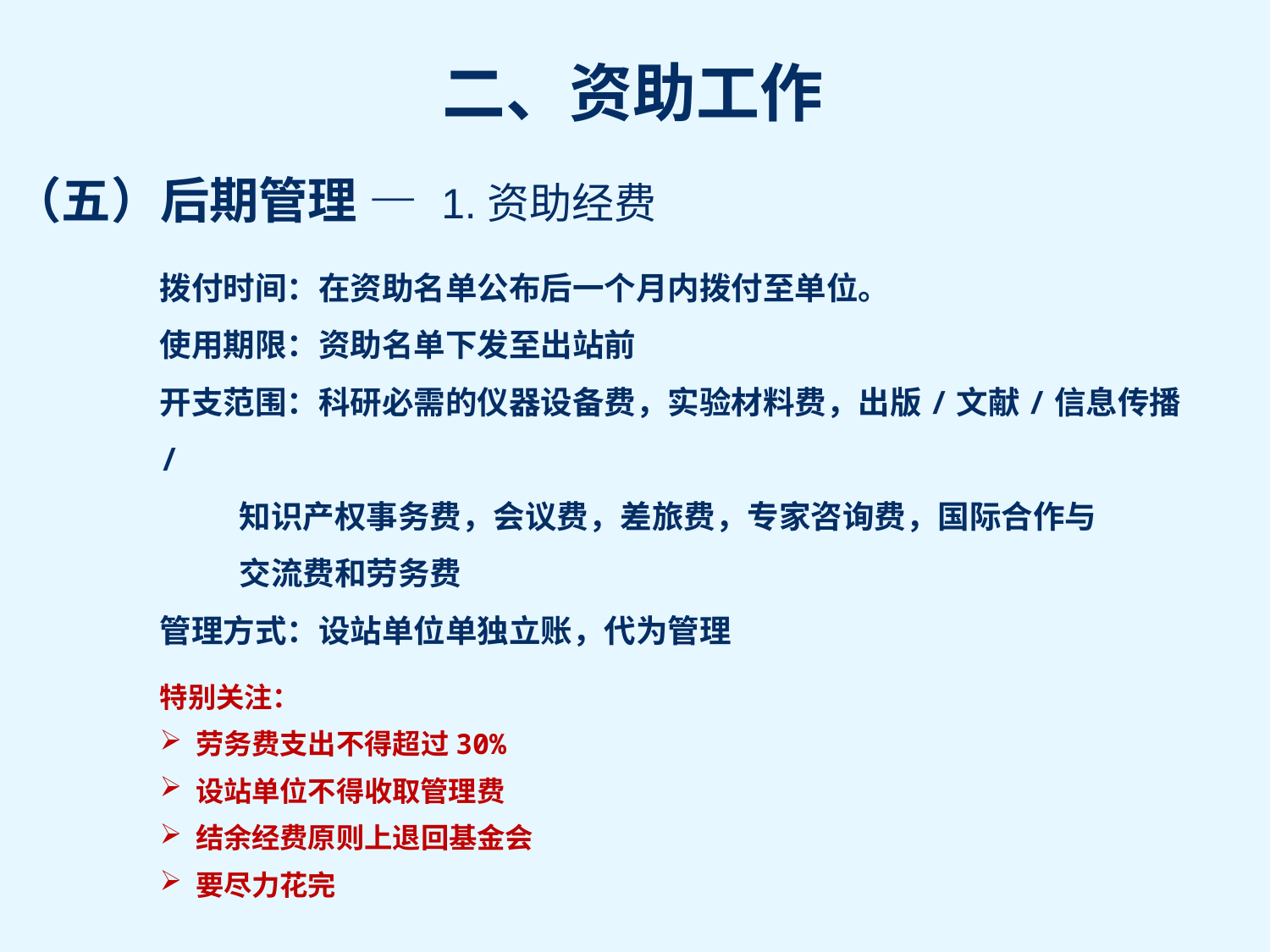

（五）后期管理 — 1.资助经费
拨付时间：在资助名单公布后一个月内拨付至单位。
使用期限：资助名单下发至出站前
开支范围：科研必需的仪器设备费，实验材料费，出版/文献/信息传播/
          知识产权事务费，会议费，差旅费，专家咨询费，国际合作与
          交流费和劳务费
管理方式：设站单位单独立账，代为管理
特别关注：
 劳务费支出不得超过30%
 设站单位不得收取管理费
 结余经费原则上退回基金会
 要尽力花完